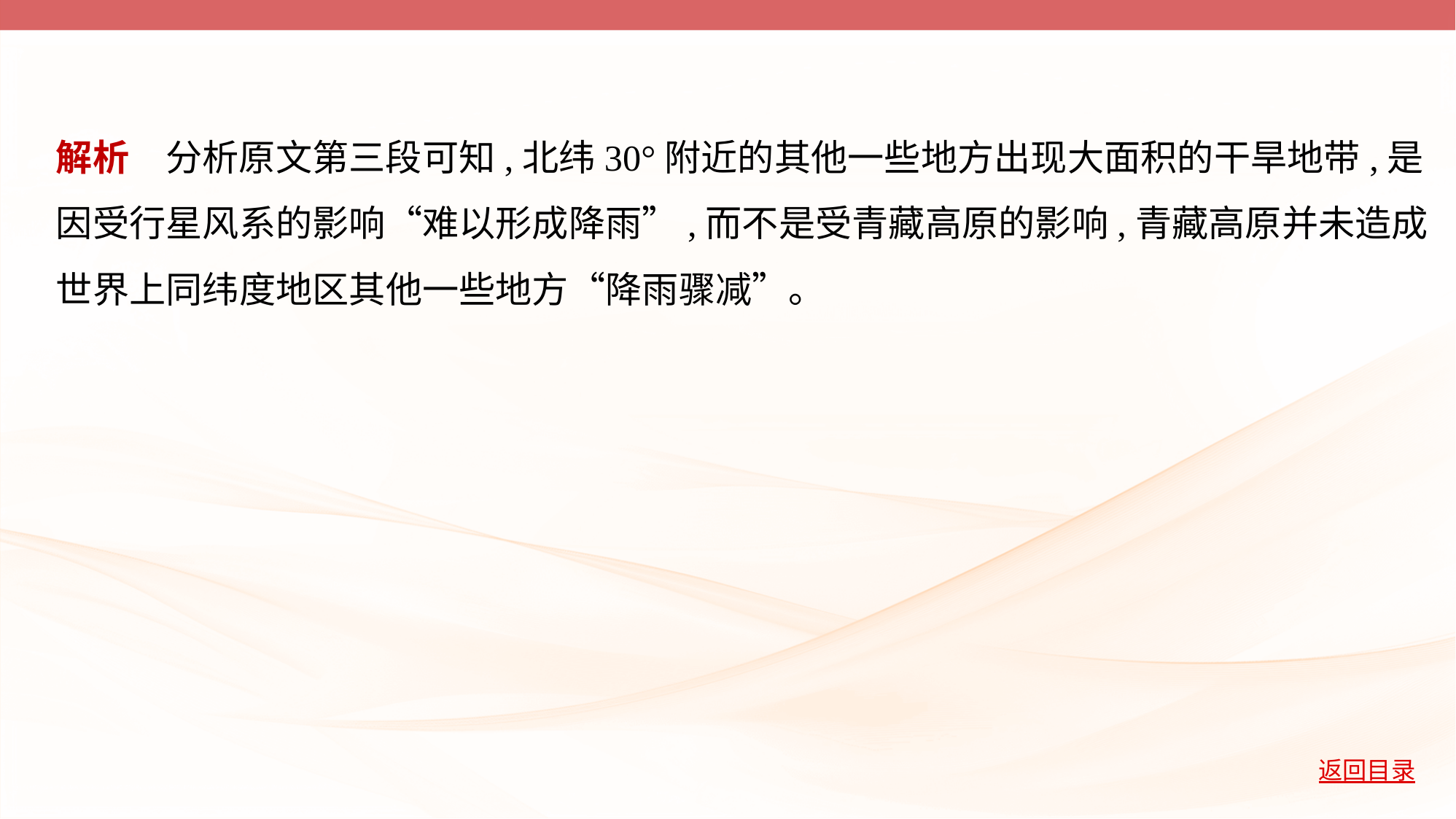

解析　分析原文第三段可知,北纬30°附近的其他一些地方出现大面积的干旱地带,是
因受行星风系的影响“难以形成降雨”,而不是受青藏高原的影响,青藏高原并未造成
世界上同纬度地区其他一些地方“降雨骤减”。